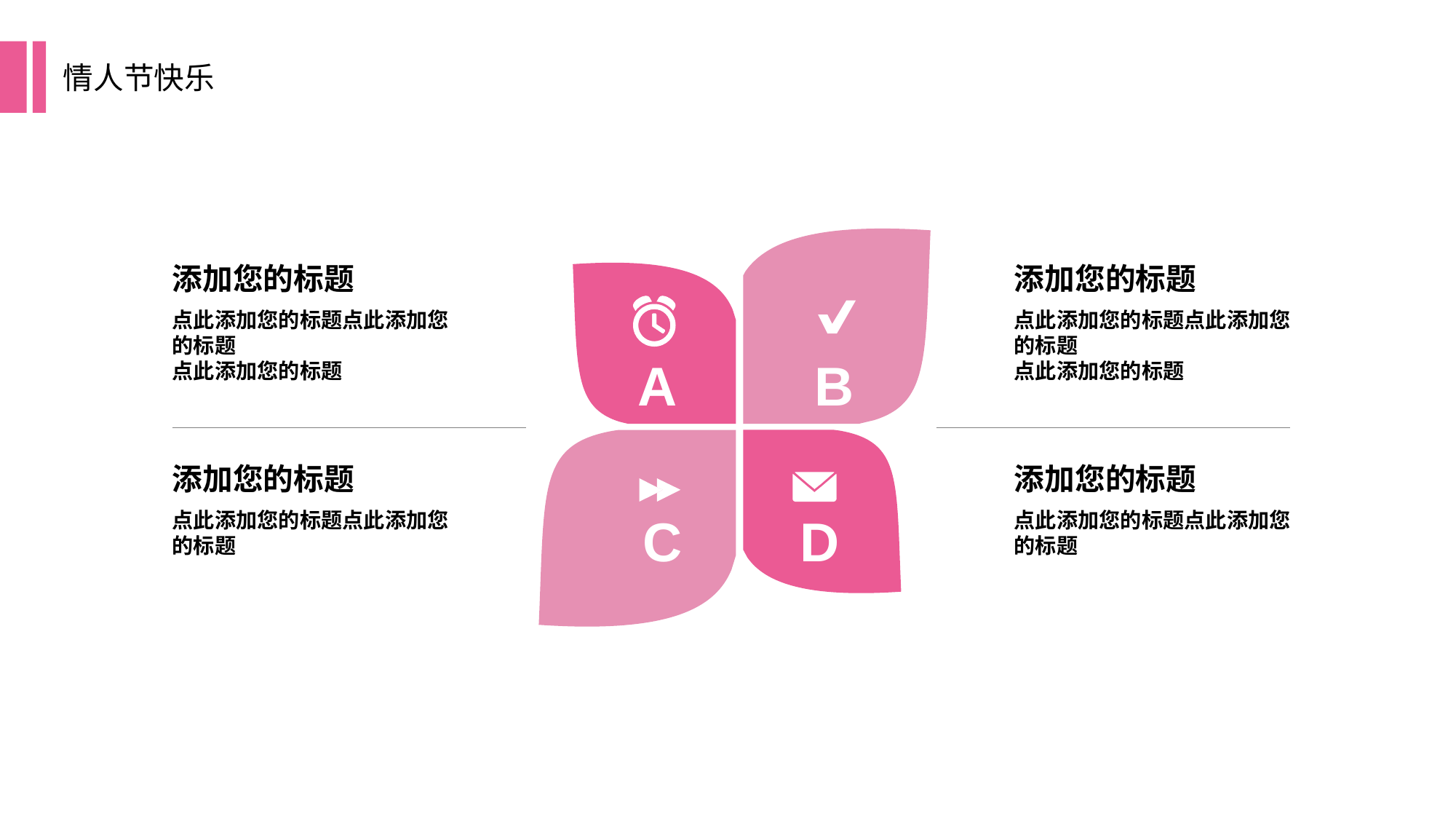

情人节快乐

A
B

D
C
添加您的标题
点此添加您的标题点此添加您的标题
点此添加您的标题

添加您的标题
点此添加您的标题点此添加您的标题
点此添加您的标题

添加您的标题
点此添加您的标题点此添加您的标题

添加您的标题
点此添加您的标题点此添加您的标题